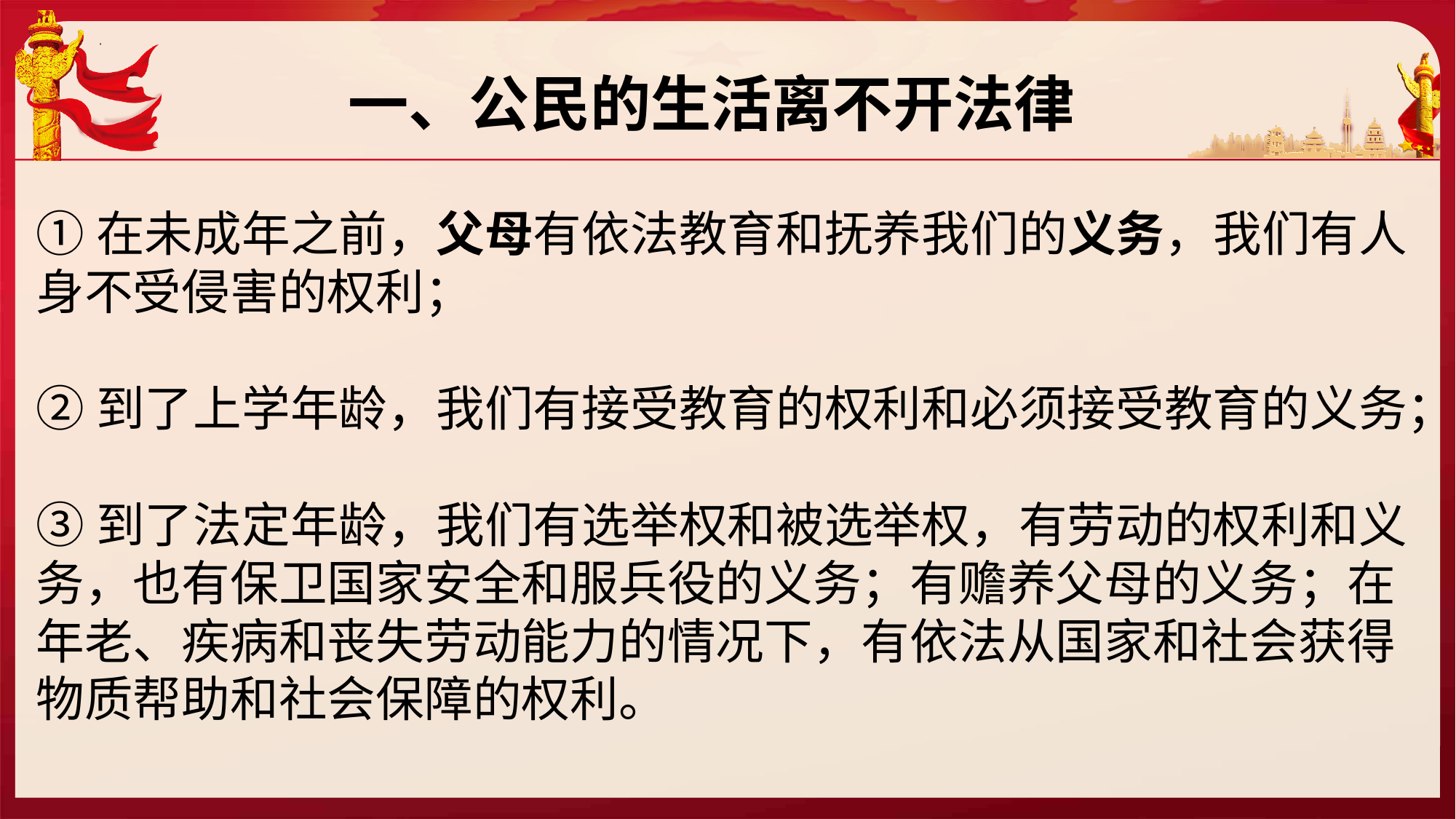

一、公民的生活离不开法律
①在未成年之前，父母有依法教育和抚养我们的义务，我们有人身不受侵害的权利；

②到了上学年龄，我们有接受教育的权利和必须接受教育的义务；

③到了法定年龄，我们有选举权和被选举权，有劳动的权利和义务，也有保卫国家安全和服兵役的义务；有赡养父母的义务；在年老、疾病和丧失劳动能力的情况下，有依法从国家和社会获得物质帮助和社会保障的权利。